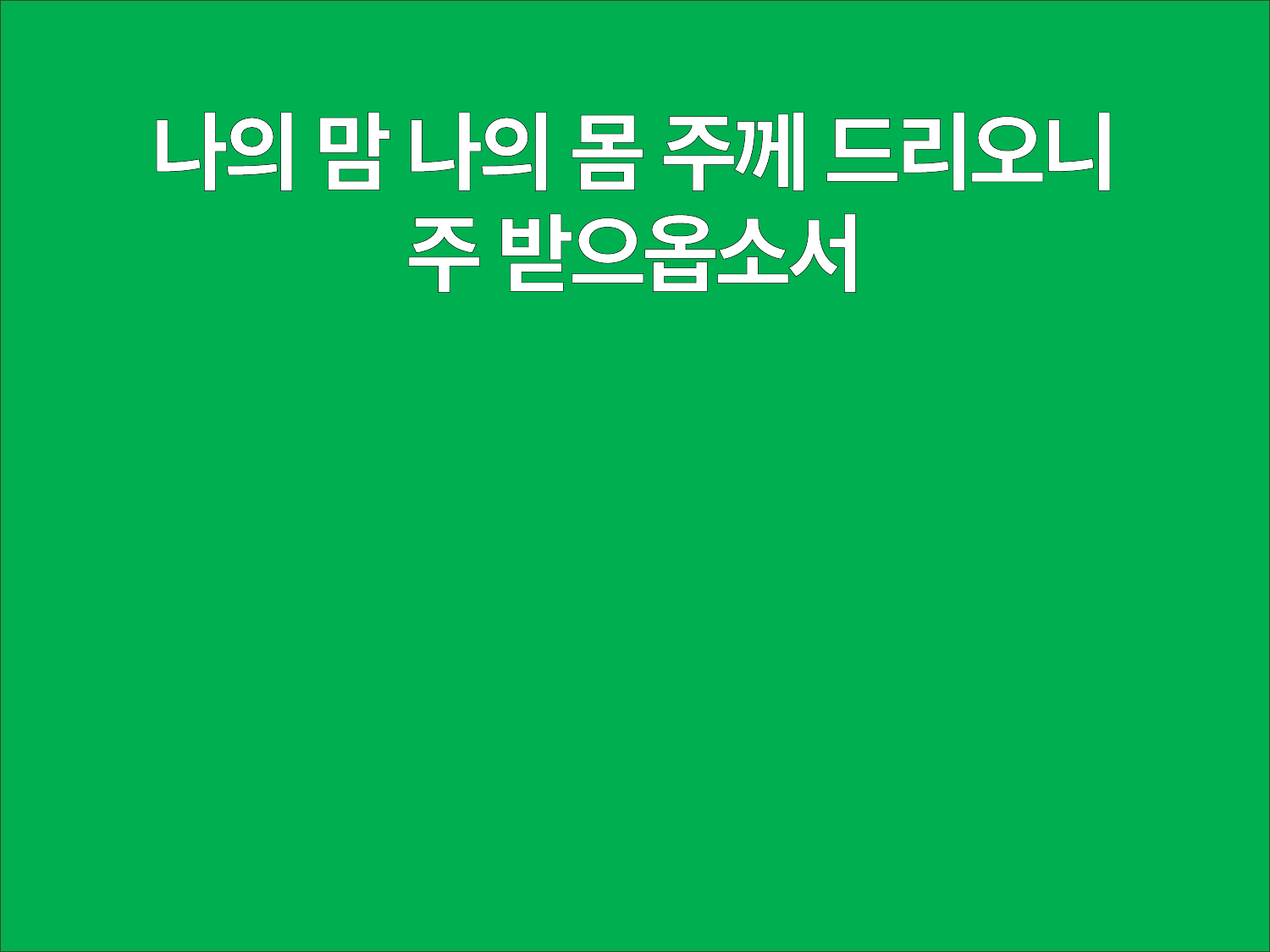

나의 맘 나의 몸 주께 드리오니
주 받으옵소서